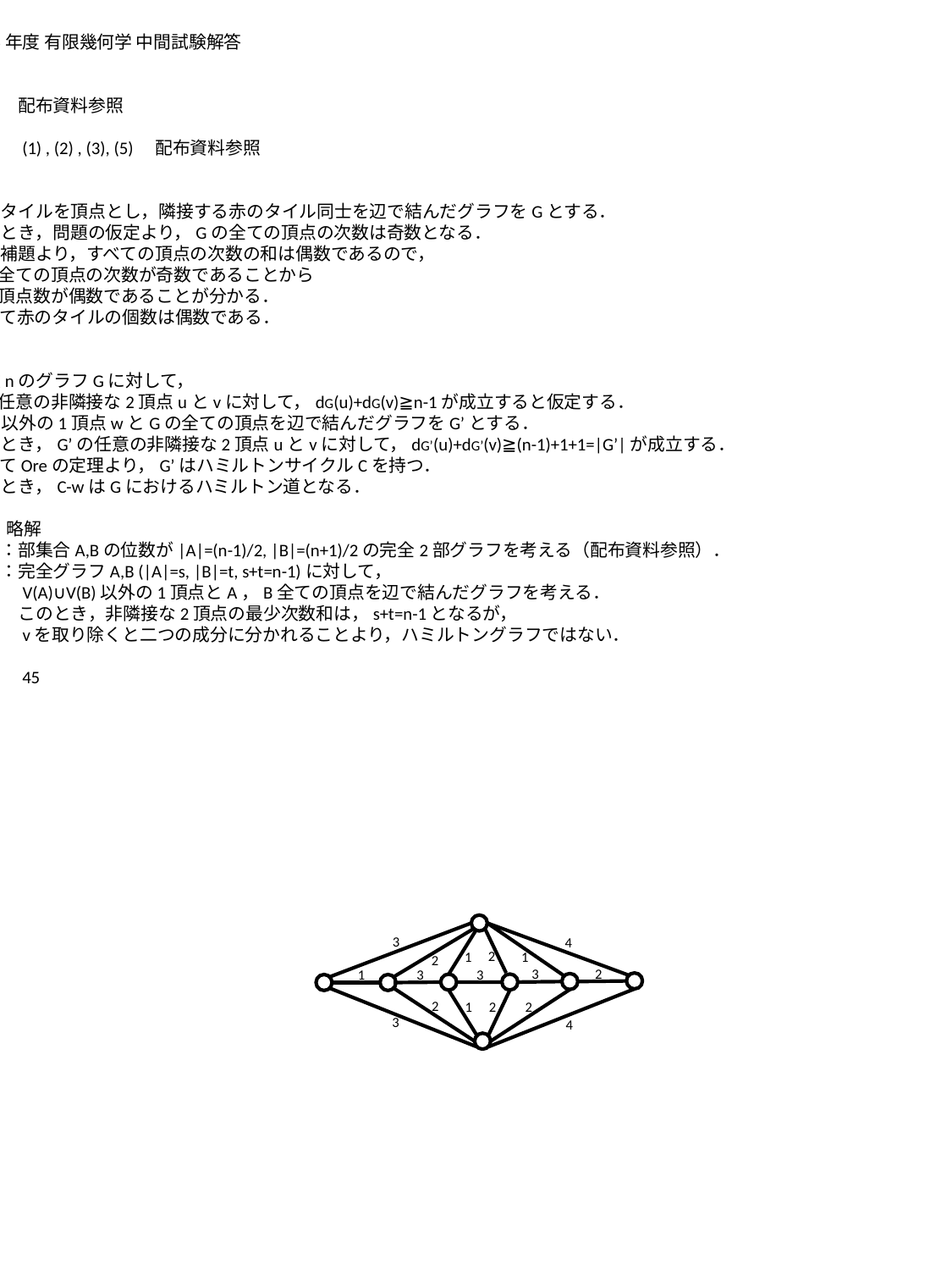

2015年度 有限幾何学 中間試験解答

問1　配布資料参照

問2　(1) , (2) , (3), (5)　配布資料参照

(4)
赤のタイルを頂点とし，隣接する赤のタイル同士を辺で結んだグラフをGとする．
このとき，問題の仮定より，Gの全ての頂点の次数は奇数となる．
握手補題より，すべての頂点の次数の和は偶数であるので，
Gの全ての頂点の次数が奇数であることから
Gの頂点数が偶数であることが分かる．
よって赤のタイルの個数は偶数である．

(6)
位数nのグラフGに対して，
Gの任意の非隣接な2頂点uとvに対して，dG(u)+dG(v)≧n-1が成立すると仮定する．
V(G)以外の1頂点wとGの全ての頂点を辺で結んだグラフをG’とする．
このとき，G’の任意の非隣接な2頂点uとvに対して，dG’(u)+dG’(v)≧(n-1)+1+1=|G’|が成立する．
よってOreの定理より，G’はハミルトンサイクルCを持つ．
このとき，C-wはGにおけるハミルトン道となる．

(7)　略解
例1：部集合A,Bの位数が|A|=(n-1)/2, |B|=(n+1)/2の完全2部グラフを考える（配布資料参照）．
例2：完全グラフA,B (|A|=s, |B|=t, s+t=n-1)に対して，
　　　V(A)∪V(B)以外の1頂点とA，B全ての頂点を辺で結んだグラフを考える．
　　　このとき，非隣接な2頂点の最少次数和は，s+t=n-1となるが，
　　　vを取り除くと二つの成分に分かれることより，ハミルトングラフではない．

問3　45

3
4
2
1
1
2
2
3
1
3
3

2
2
2
1
3
4